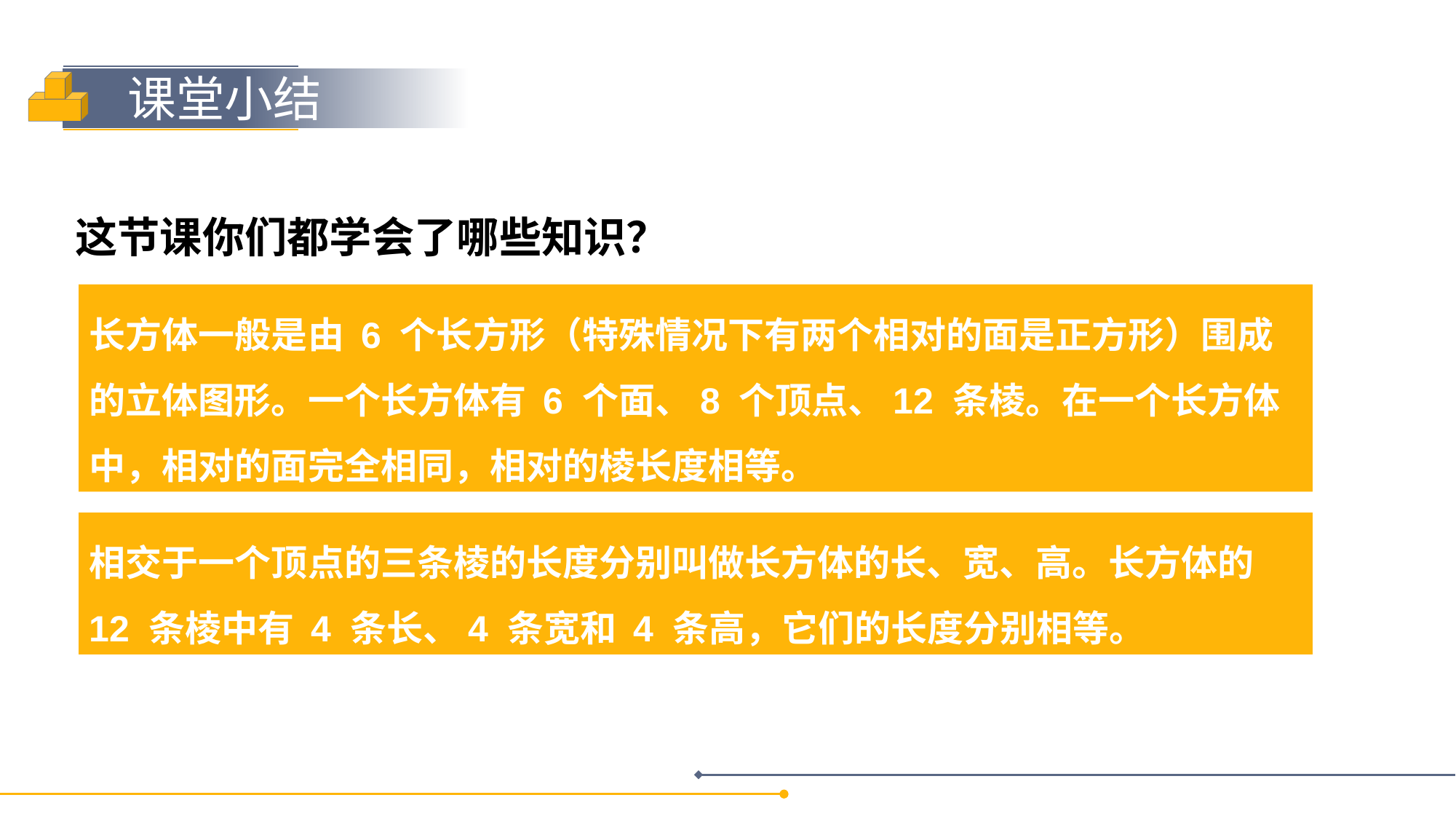

课堂小结
这节课你们都学会了哪些知识？
长方体一般是由 6 个长方形（特殊情况下有两个相对的面是正方形）围成的立体图形。一个长方体有 6 个面、8 个顶点、12 条棱。在一个长方体中，相对的面完全相同，相对的棱长度相等。
相交于一个顶点的三条棱的长度分别叫做长方体的长、宽、高。长方体的 12 条棱中有 4 条长、4 条宽和 4 条高，它们的长度分别相等。